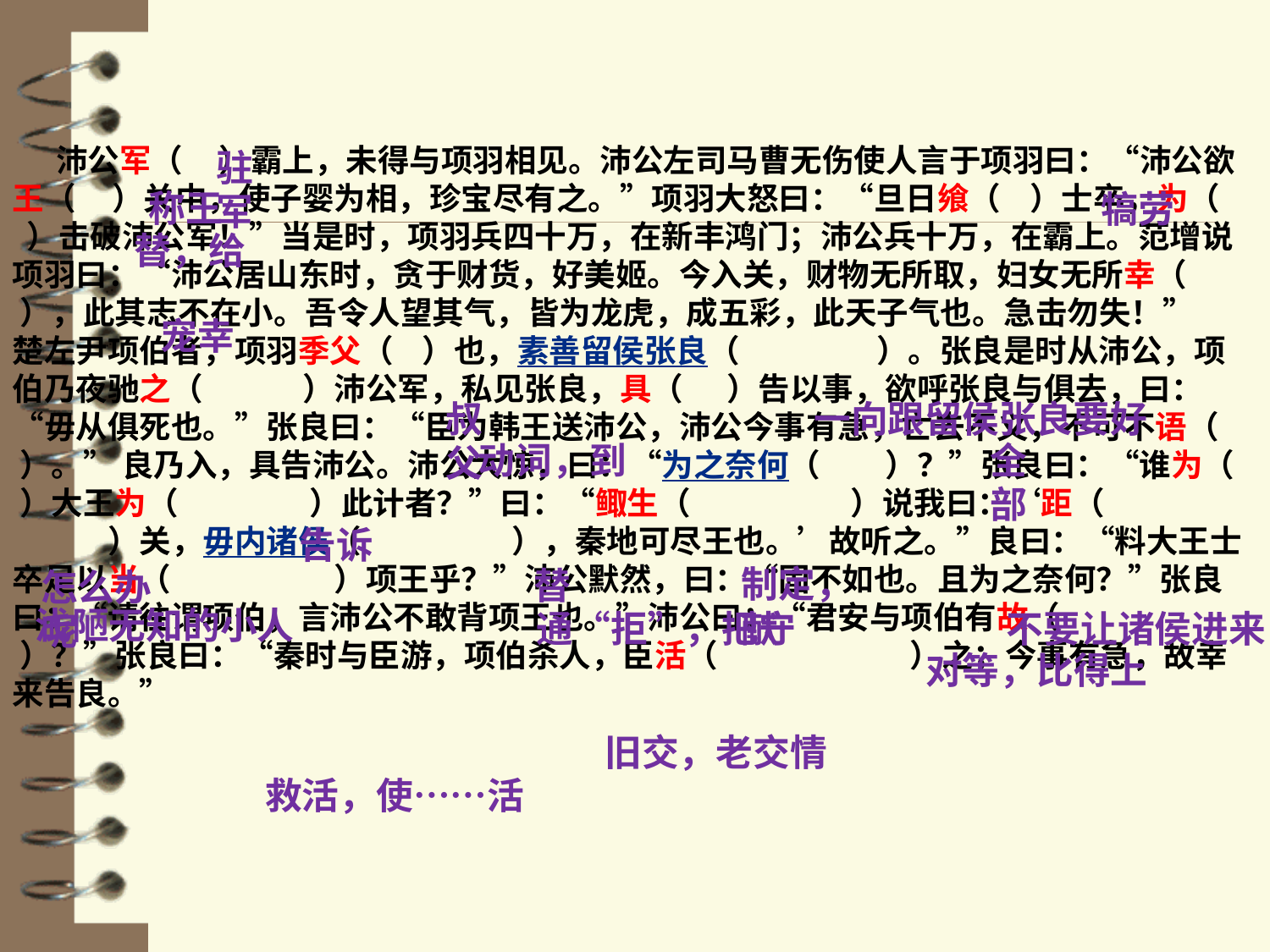

沛公军（     ）霸上，未得与项羽相见。沛公左司马曹无伤使人言于项羽曰：“沛公欲王（     ）关中，使子婴为相，珍宝尽有之。”项羽大怒曰：“旦日飨（    ）士卒，为（        ）击破沛公军！”当是时，项羽兵四十万，在新丰鸿门；沛公兵十万，在霸上。范增说项羽曰：“沛公居山东时，贪于财货，好美姬。今入关，财物无所取，妇女无所幸（    ），此其志不在小。吾令人望其气，皆为龙虎，成五彩，此天子气也。急击勿失！”        楚左尹项伯者，项羽季父（    ）也，素善留侯张良（                   ）。张良是时从沛公，项伯乃夜驰之（　     　）沛公军，私见张良，具（      ）告以事，欲呼张良与俱去，曰：“毋从俱死也。”张良曰：“臣为韩王送沛公，沛公今事有急，亡去不义，不可不语（     ）。” 良乃入，具告沛公。沛公大惊，曰：“为之奈何（         ）？”张良曰：“谁为（  ）大王为（　　     　）此计者？”曰：“鲰生（　　　         ）说我曰：‘距（    　　　　　　）关，毋内诸侯（          　  　），秦地可尽王也。’故听之。”良曰：“料大王士卒足以当（    　　　 　）项王乎？”沛公默然，曰：“固不如也。且为之奈何？”张良曰：“请往谓项伯，言沛公不敢背项王也。”沛公曰：“君安与项伯有故（    　　　　 ）？”张良曰：“秦时与臣游，项伯杀人，臣活（       　　　　  ）之；今事有急，故幸来告良。”

驻军
称王
犒劳
替，给
宠幸
叔父
一向跟留侯张良要好
动词，到
全部
告诉
制定，献
替
怎么办呢
浅陋无知的小人
通“拒”，把守
不要让诸侯进来
对等，比得上
旧交，老交情
救活，使……活